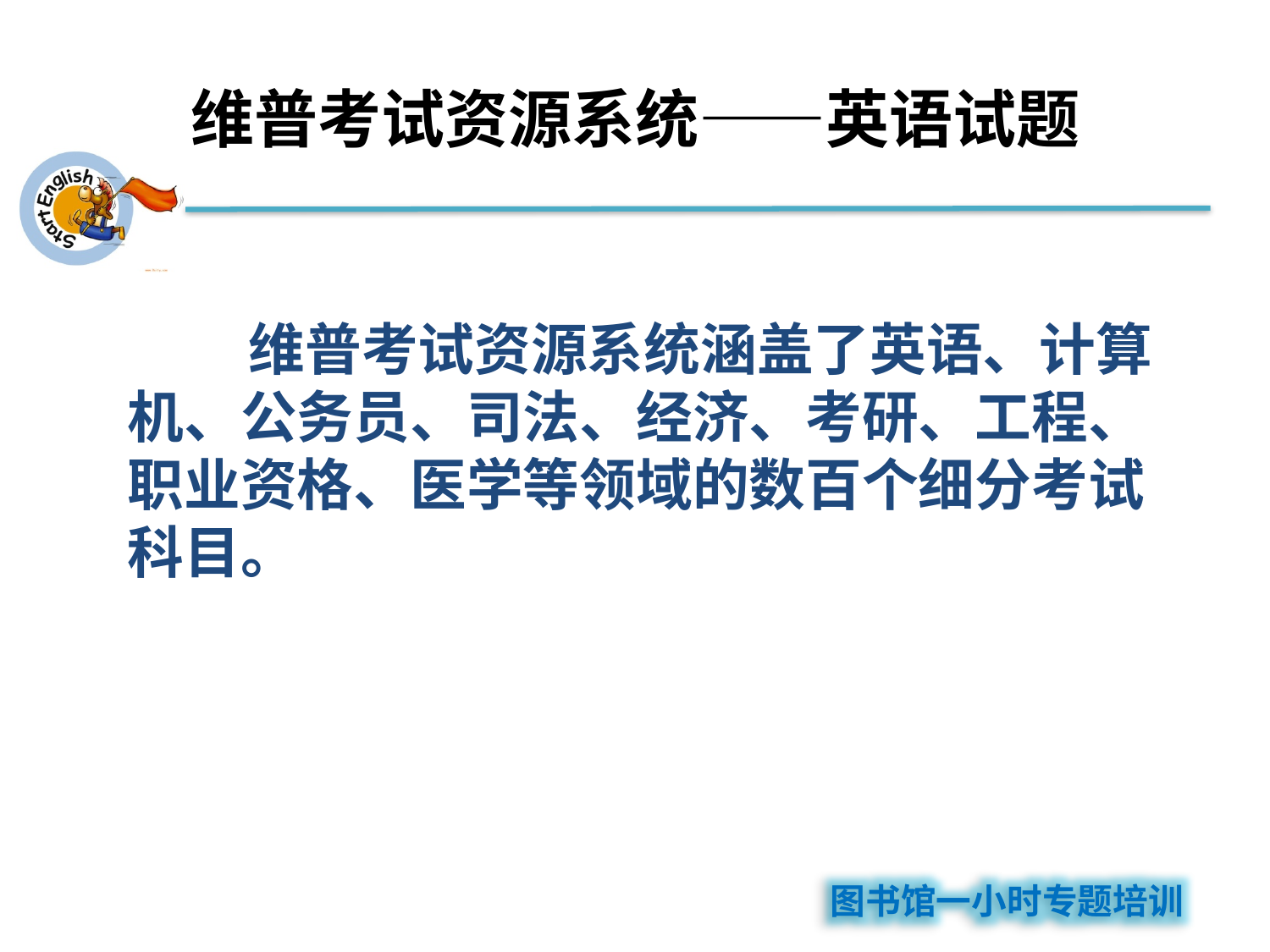

# 维普考试资源系统——英语试题

            维普考试资源系统涵盖了英语、计算机、公务员、司法、经济、考研、工程、职业资格、医学等领域的数百个细分考试科目。